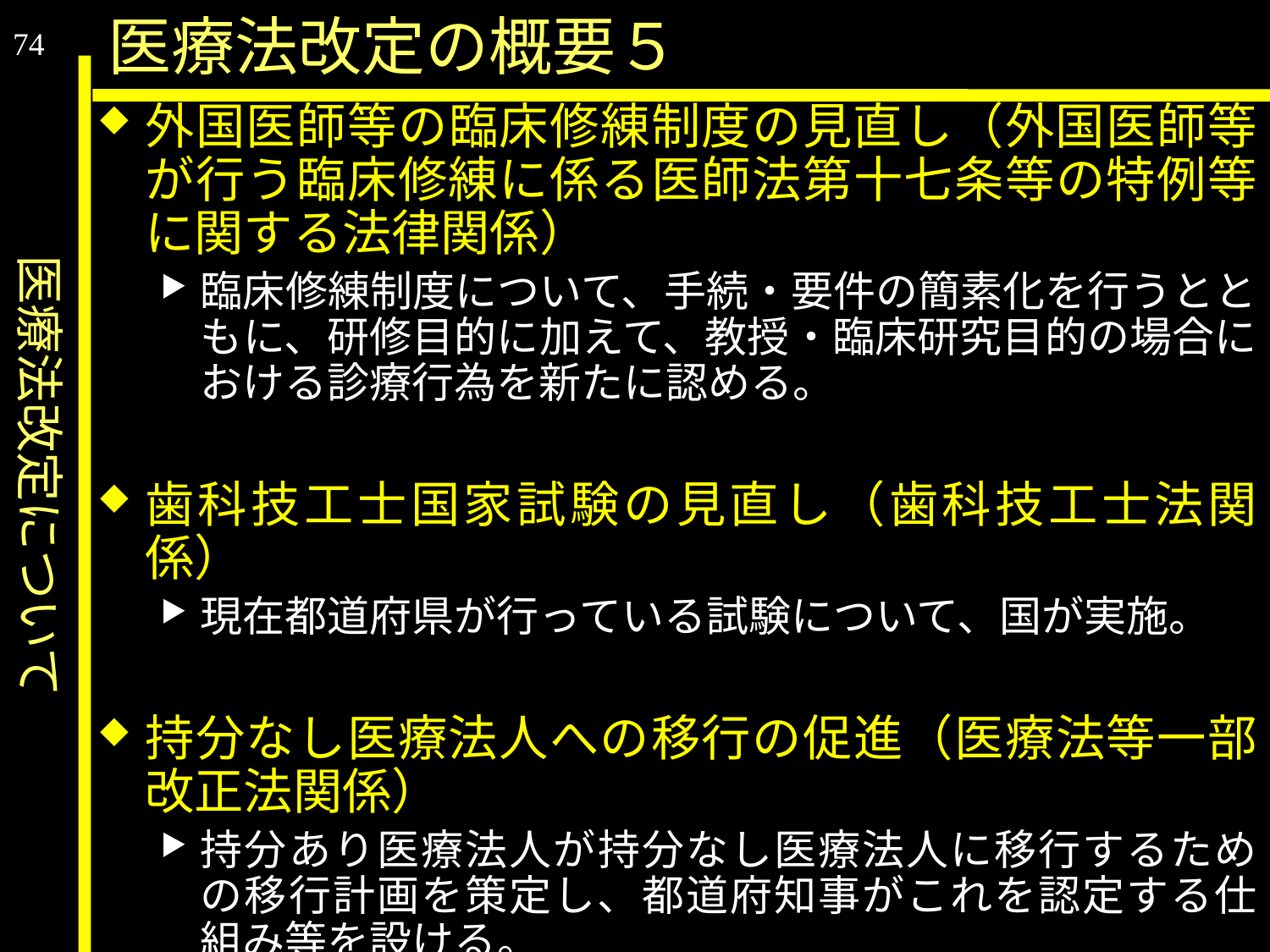

医療法改定について
医療法改定の概要５
74

外国医師等の臨床修練制度の見直し（外国医師等が行う臨床修練に係る医師法第十七条等の特例等に関する法律関係）
臨床修練制度について、手続・要件の簡素化を行うとともに、研修目的に加えて、教授・臨床研究目的の場合における診療行為を新たに認める。

歯科技工士国家試験の見直し（歯科技工士法関係）
現在都道府県が行っている試験について、国が実施。

持分なし医療法人への移行の促進（医療法等一部改正法関係）
持分あり医療法人が持分なし医療法人に移行するための移行計画を策定し、都道府知事がこれを認定する仕組み等を設ける。